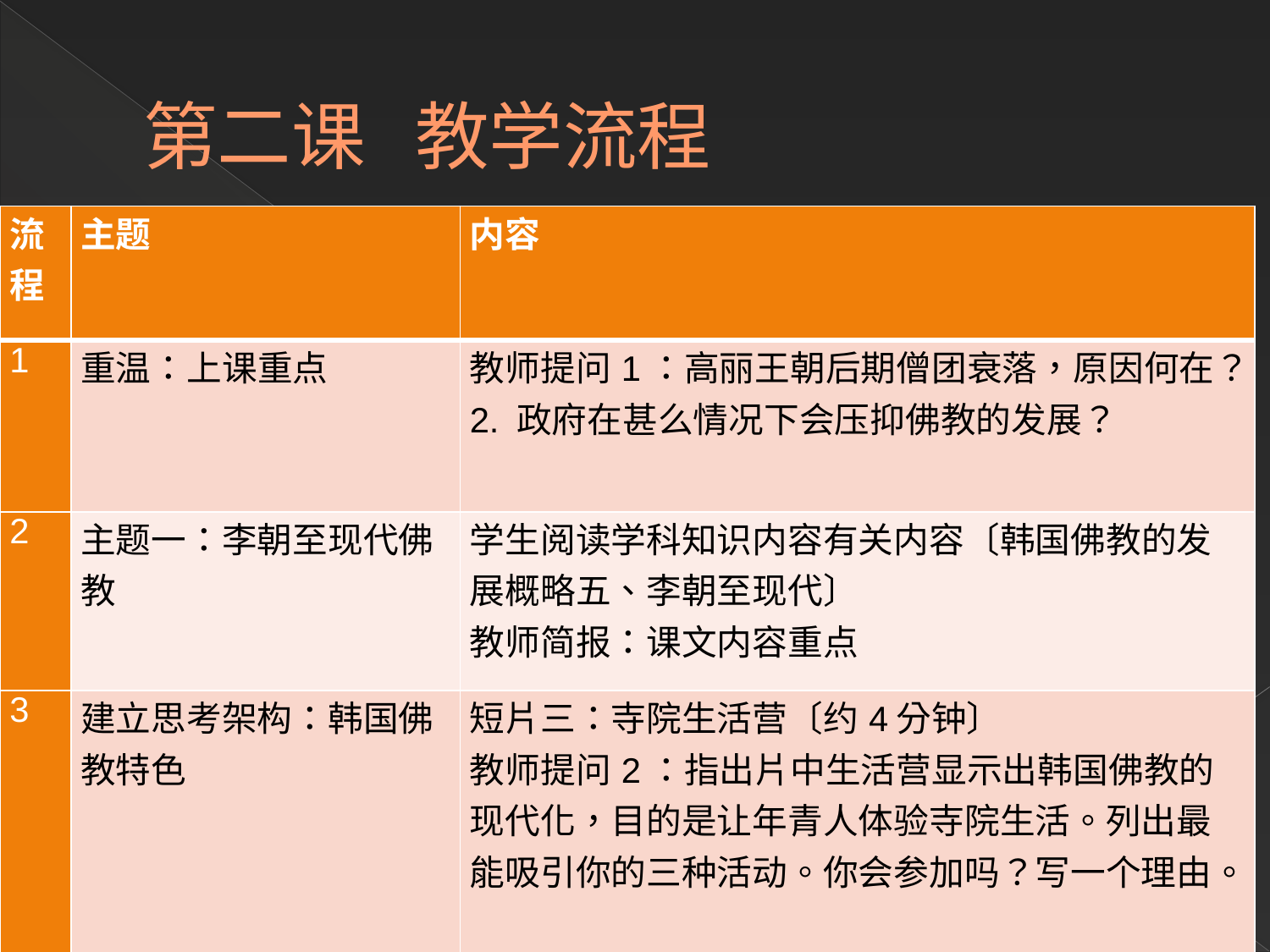

# 第二课   教学流程
| 流程 | 主题 | 内容 |
| --- | --- | --- |
| 1 | 重温：上课重点 | 教师提问1：高丽王朝后期僧团衰落，原因何在？2. 政府在甚么情况下会压抑佛教的发展？ |
| 2 | 主题一：李朝至现代佛教 | 学生阅读学科知识内容有关内容〔韩国佛教的发展概略五、李朝至现代〕 教师简报：课文内容重点 |
| 3 | 建立思考架构：韩国佛教特色 | 短片三：寺院生活营〔约4分钟〕 教师提问2：指出片中生活营显示出韩国佛教的现代化，目的是让年青人体验寺院生活。列出最能吸引你的三种活动。你会参加吗？写一个理由。 |